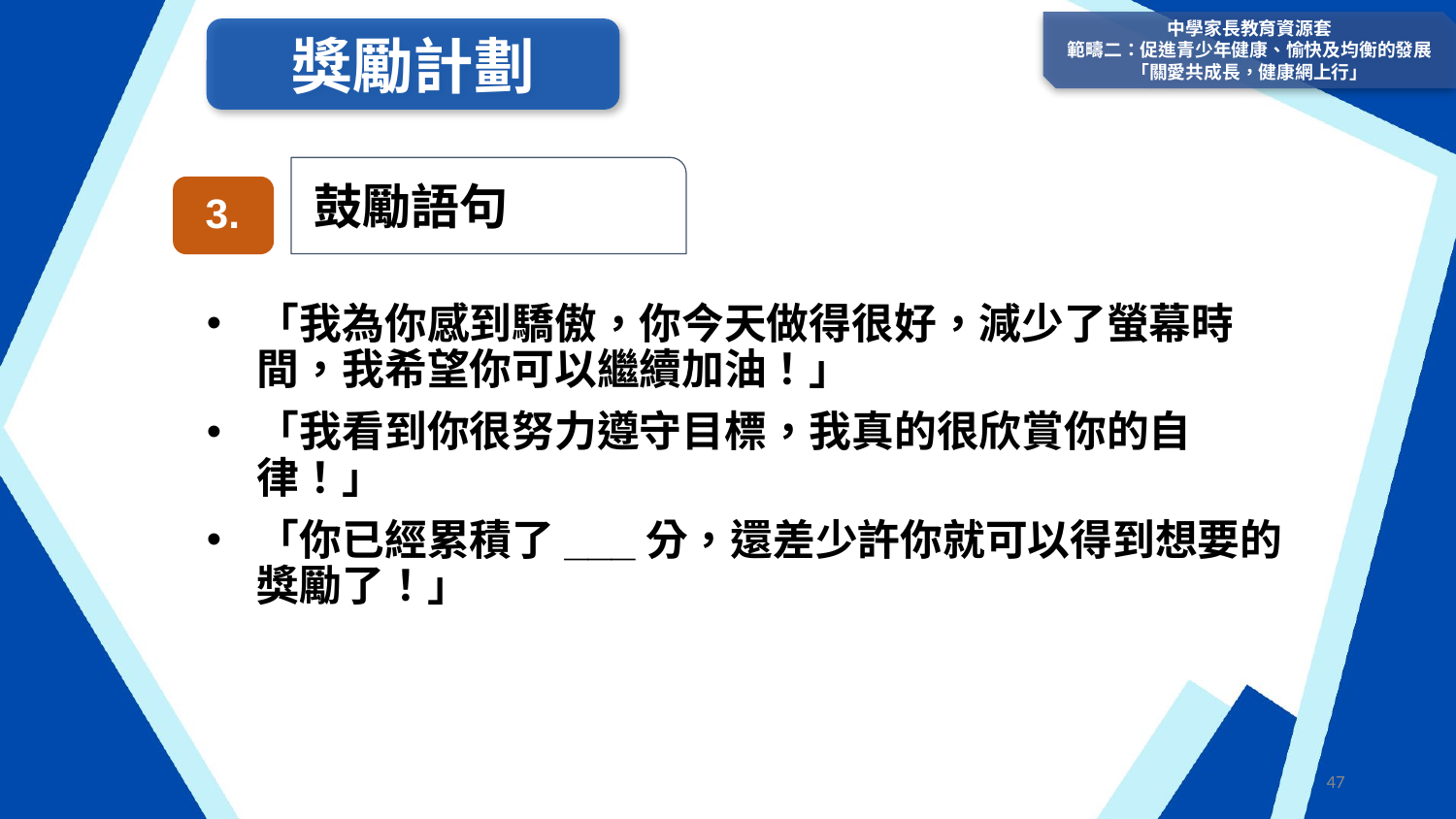

中學家長教育資源套
範疇二：促進青少年健康、愉快及均衡的發展
「關愛共成長，健康網上行」
獎勵計劃
鼓勵語句
3.
「我為你感到驕傲，你今天做得很好，減少了螢幕時間，我希望你可以繼續加油！」
「我看到你很努力遵守目標，我真的很欣賞你的自律！」
「你已經累積了___分，還差少許你就可以得到想要的獎勵了！」

47